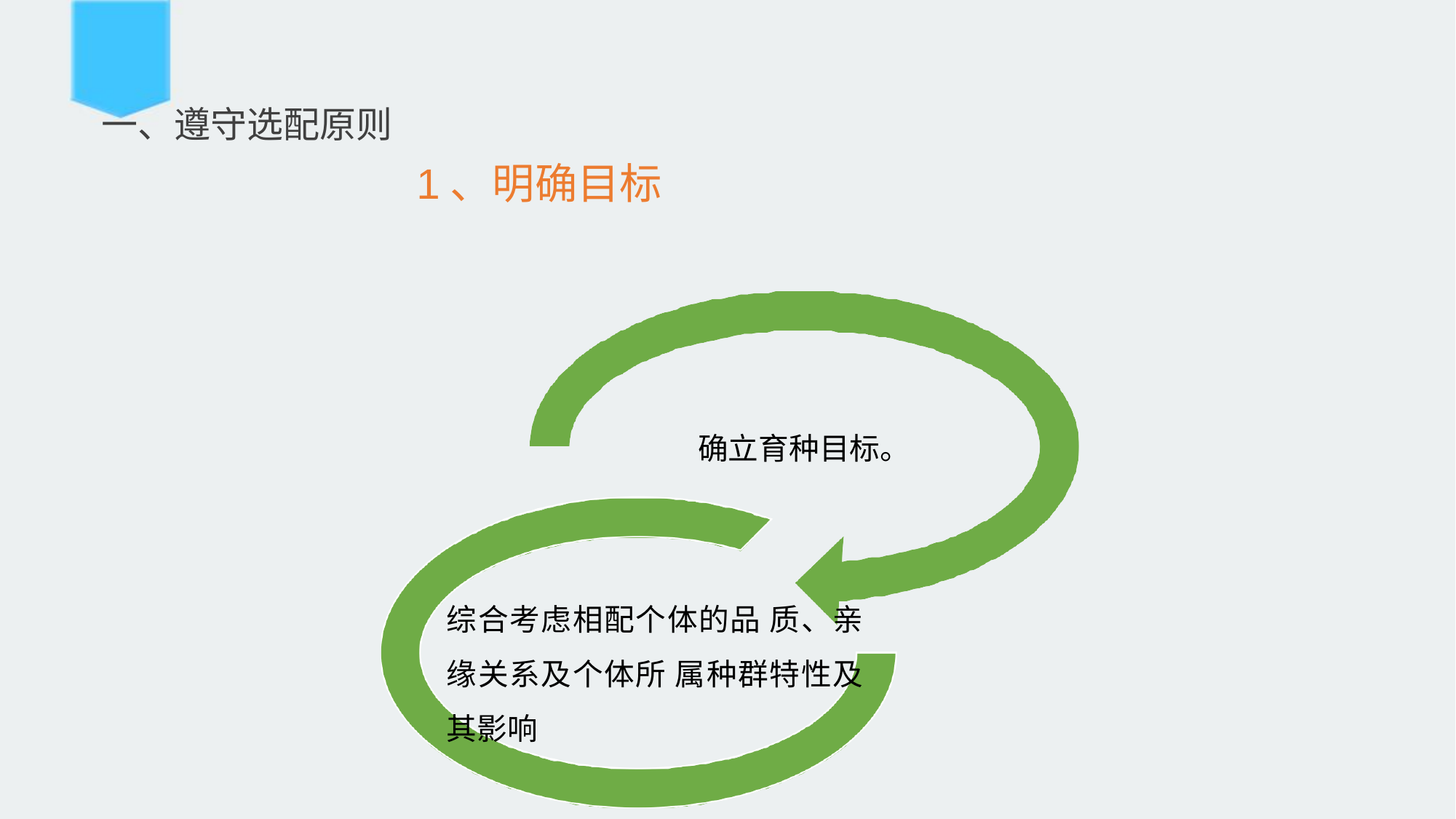

# 一、遵守选配原则
1、明确目标

确立育种目标。
综合考虑相配个体的品 质、亲缘关系及个体所 属种群特性及其影响